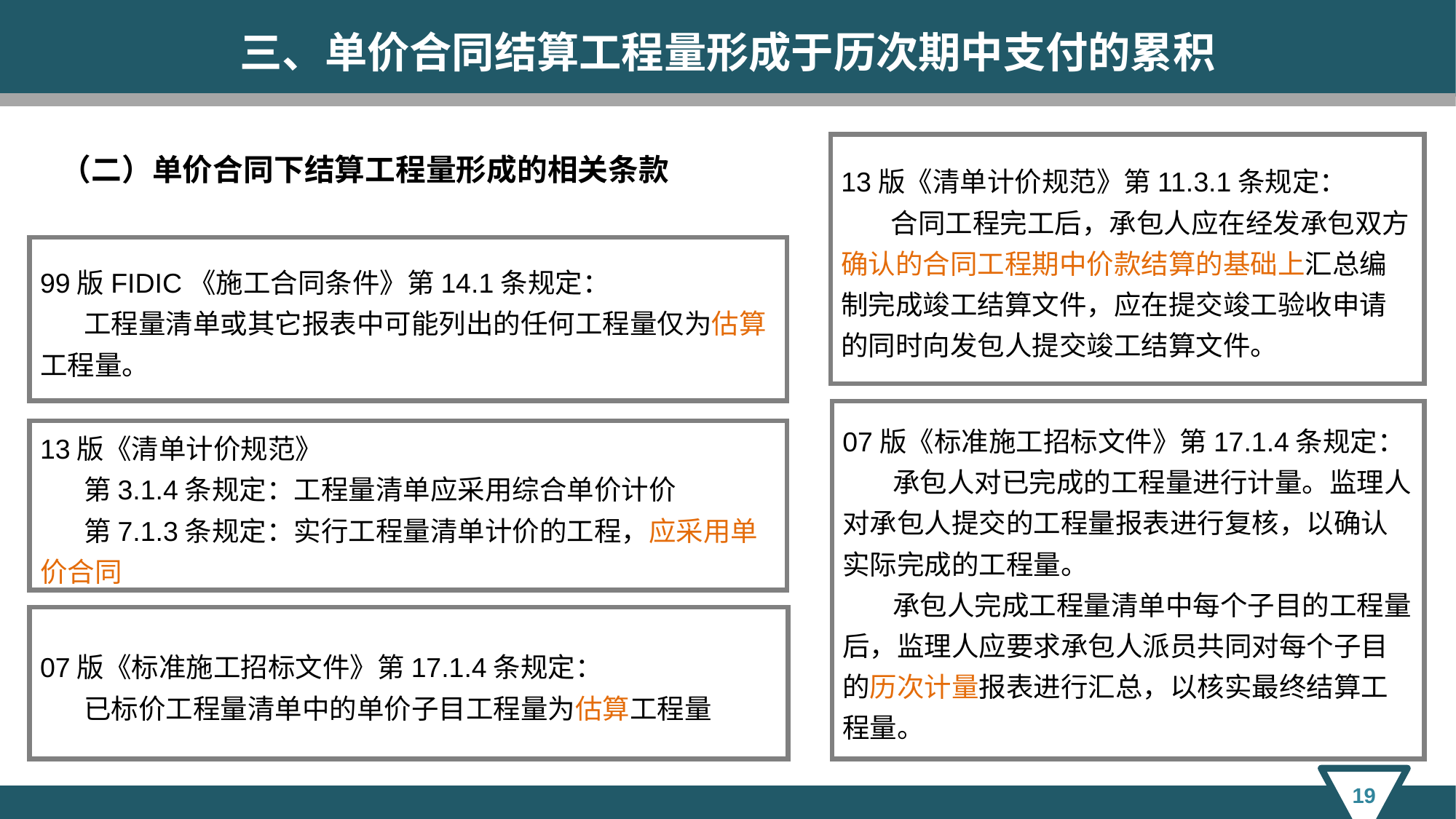

三、单价合同结算工程量形成于历次期中支付的累积
13版《清单计价规范》第11.3.1条规定：
       合同工程完工后，承包人应在经发承包双方确认的合同工程期中价款结算的基础上汇总编制完成竣工结算文件，应在提交竣工验收申请的同时向发包人提交竣工结算文件。
（二）单价合同下结算工程量形成的相关条款
99版FIDIC《施工合同条件》第14.1条规定：
      工程量清单或其它报表中可能列出的任何工程量仅为估算工程量。
07版《标准施工招标文件》第17.1.4条规定：
       承包人对已完成的工程量进行计量。监理人对承包人提交的工程量报表进行复核，以确认实际完成的工程量。
       承包人完成工程量清单中每个子目的工程量后，监理人应要求承包人派员共同对每个子目的历次计量报表进行汇总，以核实最终结算工程量。
13版《清单计价规范》
      第3.1.4条规定：工程量清单应采用综合单价计价
      第7.1.3条规定：实行工程量清单计价的工程，应采用单价合同
07版《标准施工招标文件》第17.1.4条规定：
      已标价工程量清单中的单价子目工程量为估算工程量